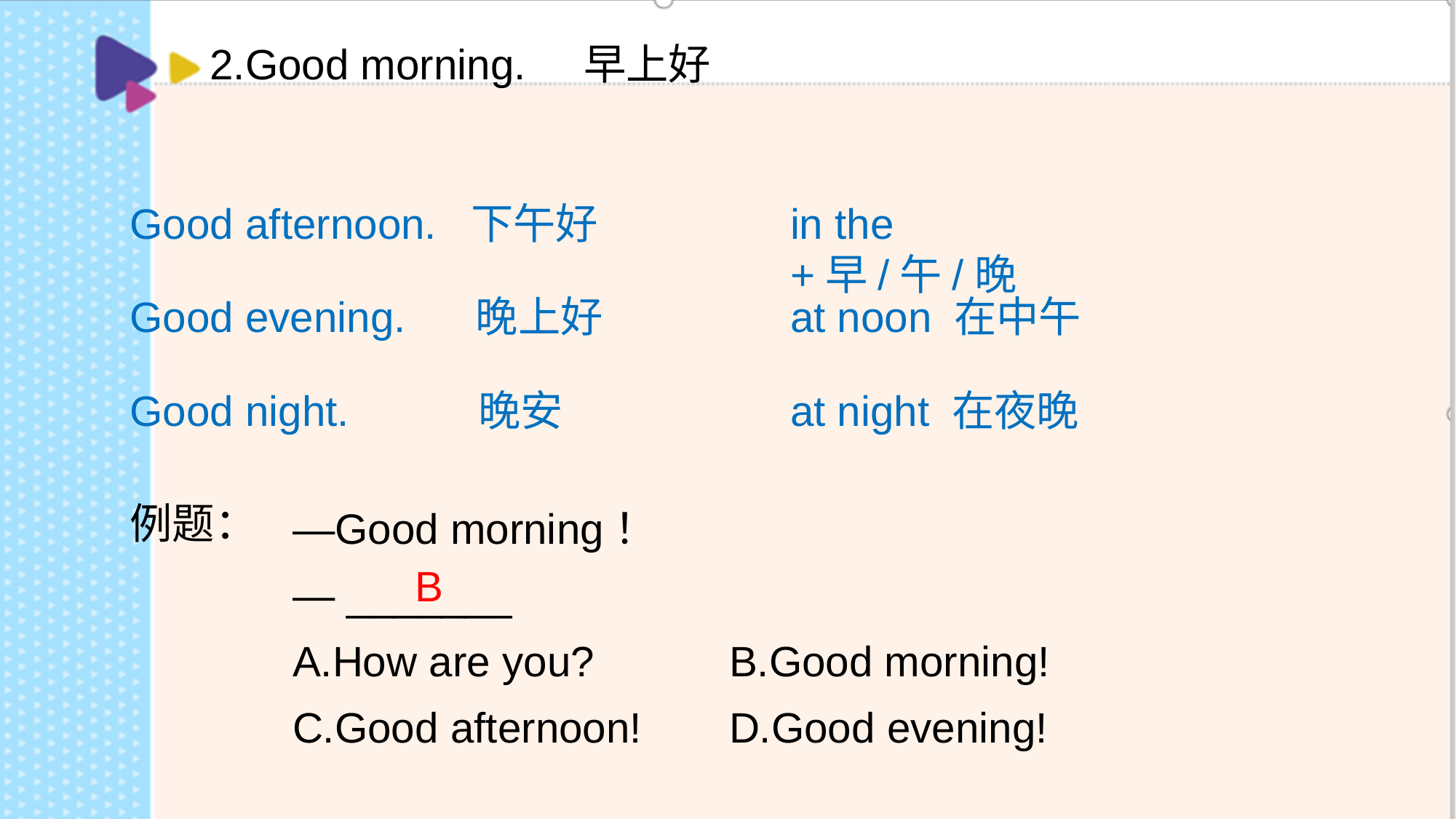

2.Good morning.    早上好
Good afternoon.  下午好
in the +早/午/晚
Good evening.     晚上好
at noon 在中午
Good night.          晚安
at night 在夜晚
—Good morning！
— _______
A.How are you?		B.Good morning!
C.Good afternoon!	D.Good evening!
例题：
   B